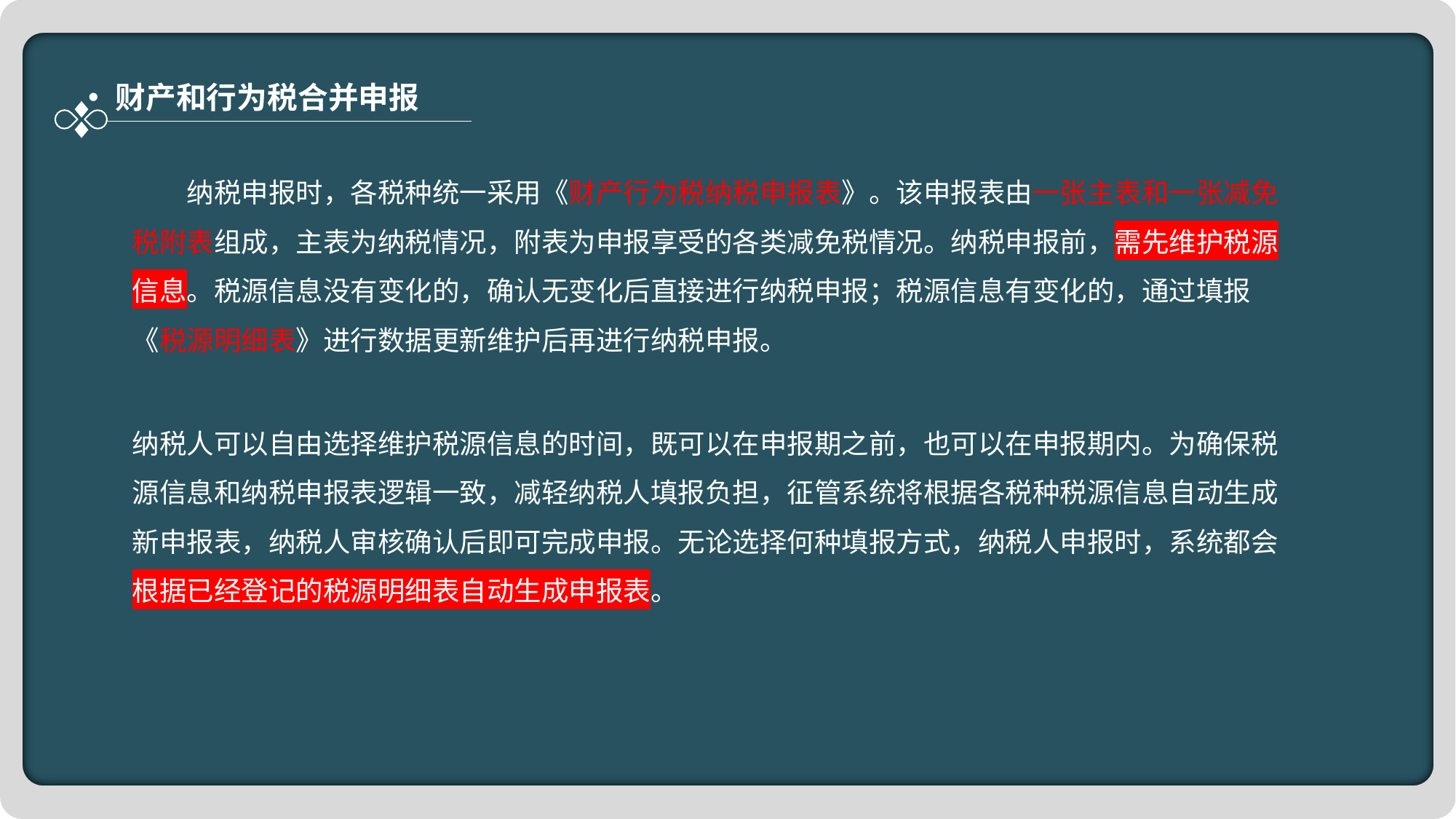

财产和行为税合并申报

　　纳税申报时，各税种统一采用《财产行为税纳税申报表》。该申报表由一张主表和一张减免税附表组成，主表为纳税情况，附表为申报享受的各类减免税情况。纳税申报前，需先维护税源信息。税源信息没有变化的，确认无变化后直接进行纳税申报；税源信息有变化的，通过填报《税源明细表》进行数据更新维护后再进行纳税申报。

纳税人可以自由选择维护税源信息的时间，既可以在申报期之前，也可以在申报期内。为确保税源信息和纳税申报表逻辑一致，减轻纳税人填报负担，征管系统将根据各税种税源信息自动生成新申报表，纳税人审核确认后即可完成申报。无论选择何种填报方式，纳税人申报时，系统都会根据已经登记的税源明细表自动生成申报表。